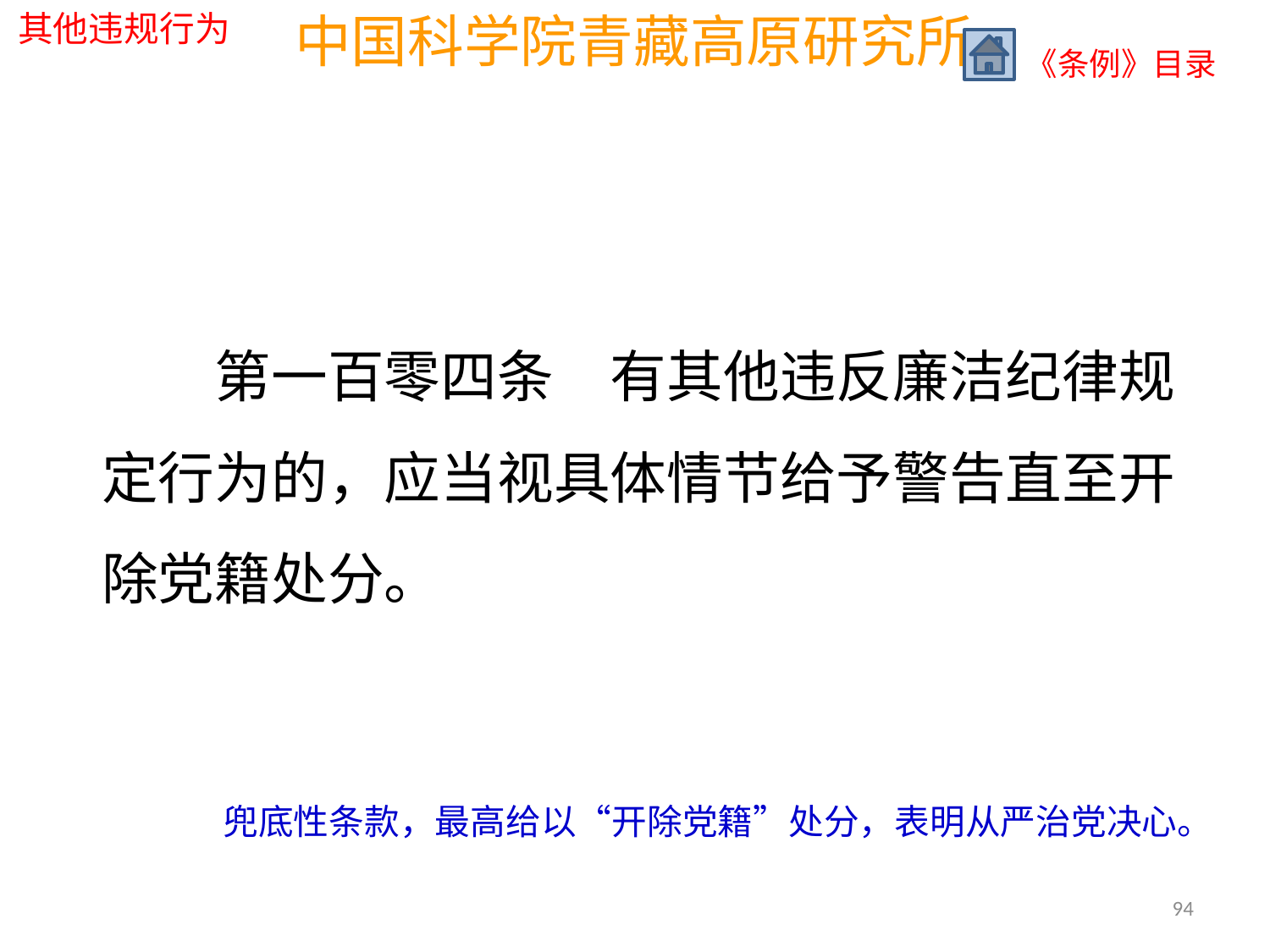

其他违规行为

《条例》目录
　　第一百零四条　有其他违反廉洁纪律规定行为的，应当视具体情节给予警告直至开除党籍处分。
兜底性条款，最高给以“开除党籍”处分，表明从严治党决心。
94